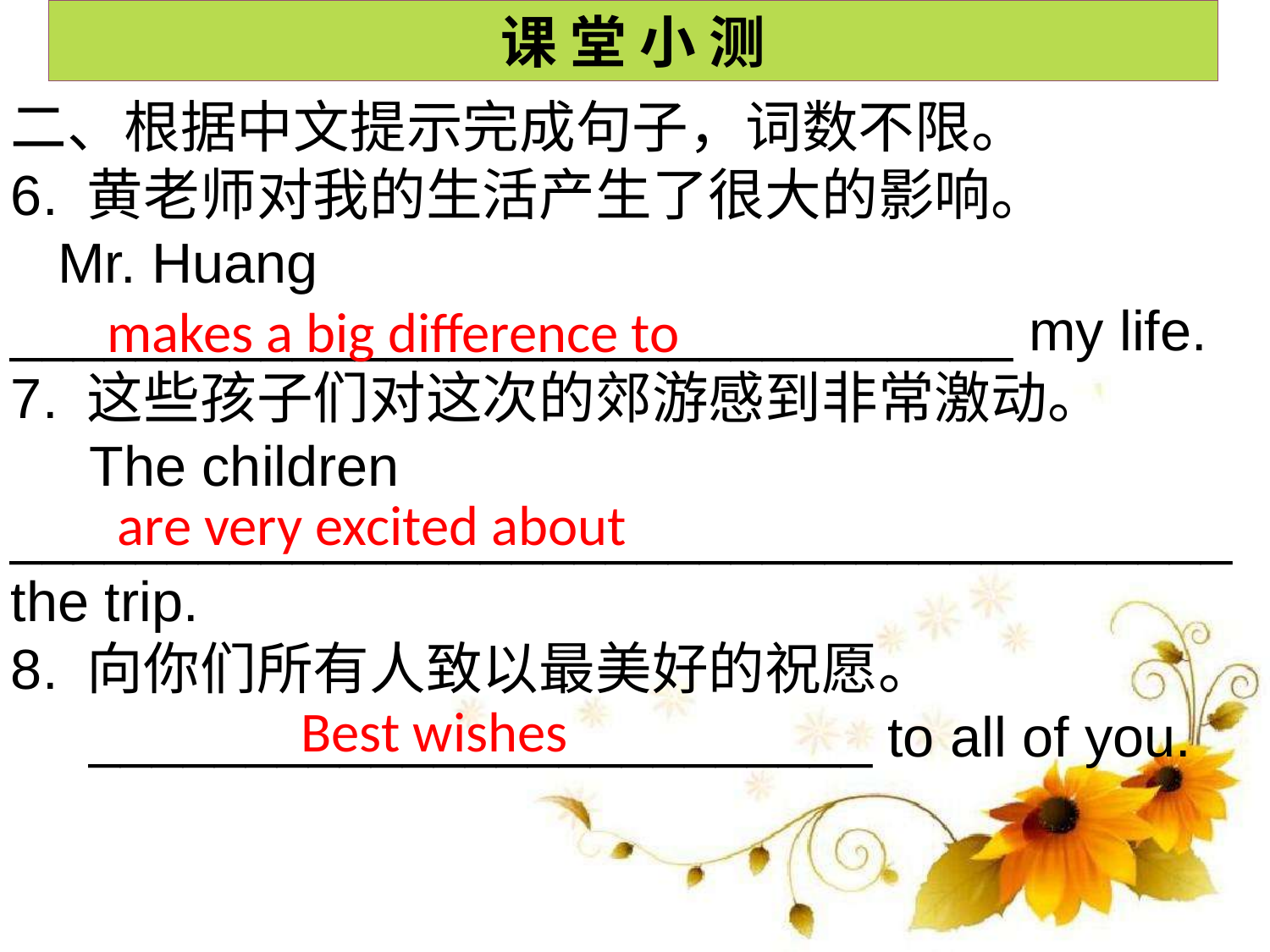

课 堂 小 测
二、根据中文提示完成句子，词数不限。
6. 黄老师对我的生活产生了很大的影响。
   Mr. Huang ________________________________ my life.
7. 这些孩子们对这次的郊游感到非常激动。
     The children _______________________________________ the trip.
8. 向你们所有人致以最美好的祝愿。
     _________________________ to all of you.
makes a big difference to
are very excited about
Best wishes